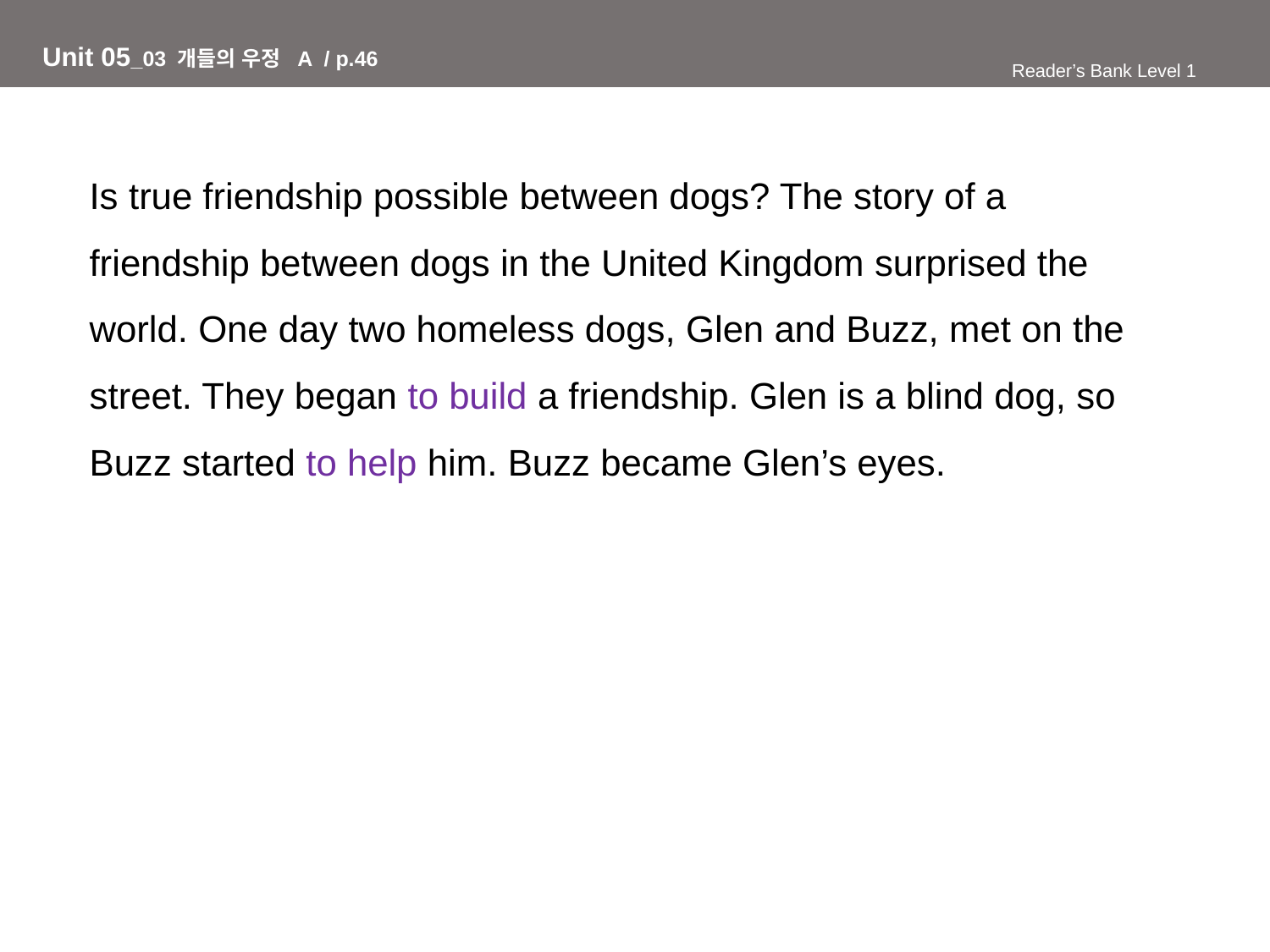

# Unit 05_03 개들의 우정  A  / p.46
Reader’s Bank Level 1

Is true friendship possible between dogs? The story of a
friendship between dogs in the United Kingdom surprised the
world. One day two homeless dogs, Glen and Buzz, met on the
street. They began to build a friendship. Glen is a blind dog, so
Buzz started to help him. Buzz became Glen’s eyes.